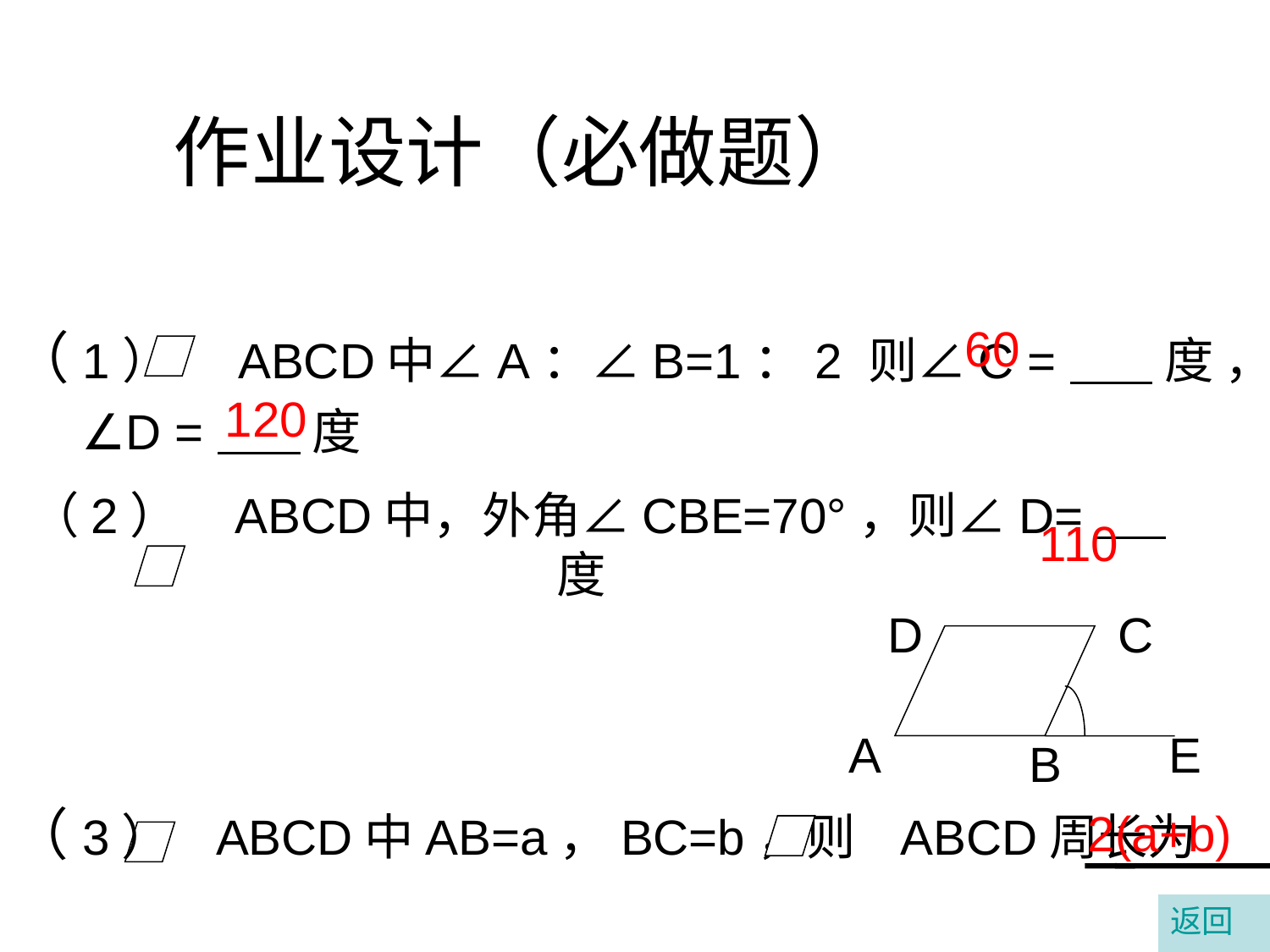

# 作业设计（必做题）
60
（1）     ABCD中∠A：∠B=1：2 则∠C =       度 ，
     ∠D =       度

120
110
（2）    ABCD中，外角∠CBE=70°，则∠D=       度

D
C

A
E
B

（3）   ABCD中AB=a，BC=b，则   ABCD周长为

2(a+b)

14
返回